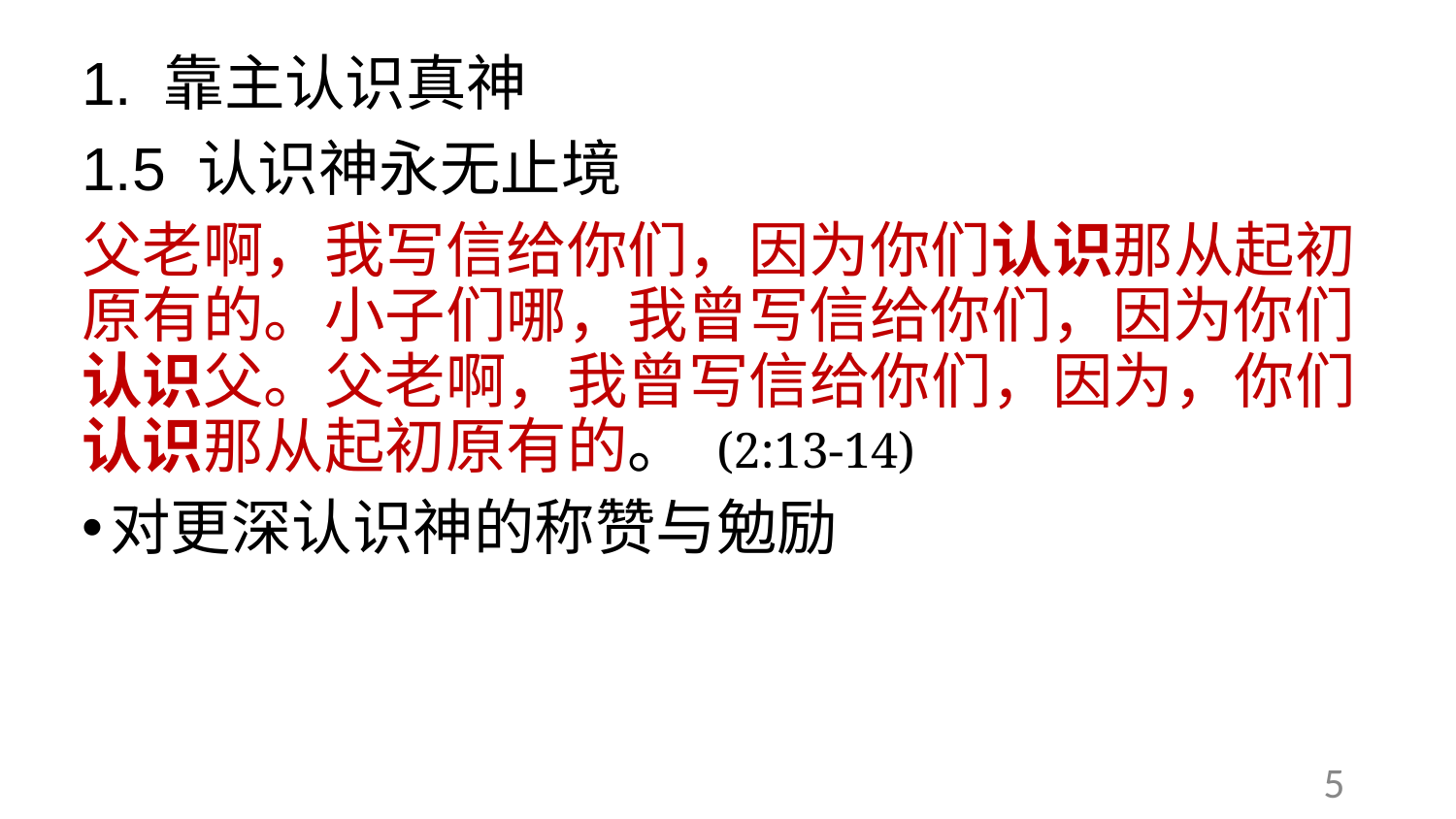

# 1. 靠主认识真神
1.5 认识神永无止境
父老啊，我写信给你们，因为你们认识那从起初原有的。小子们哪，我曾写信给你们，因为你们认识父。父老啊，我曾写信给你们，因为，你们认识那从起初原有的。 (2:13-14)
对更深认识神的称赞与勉励
5